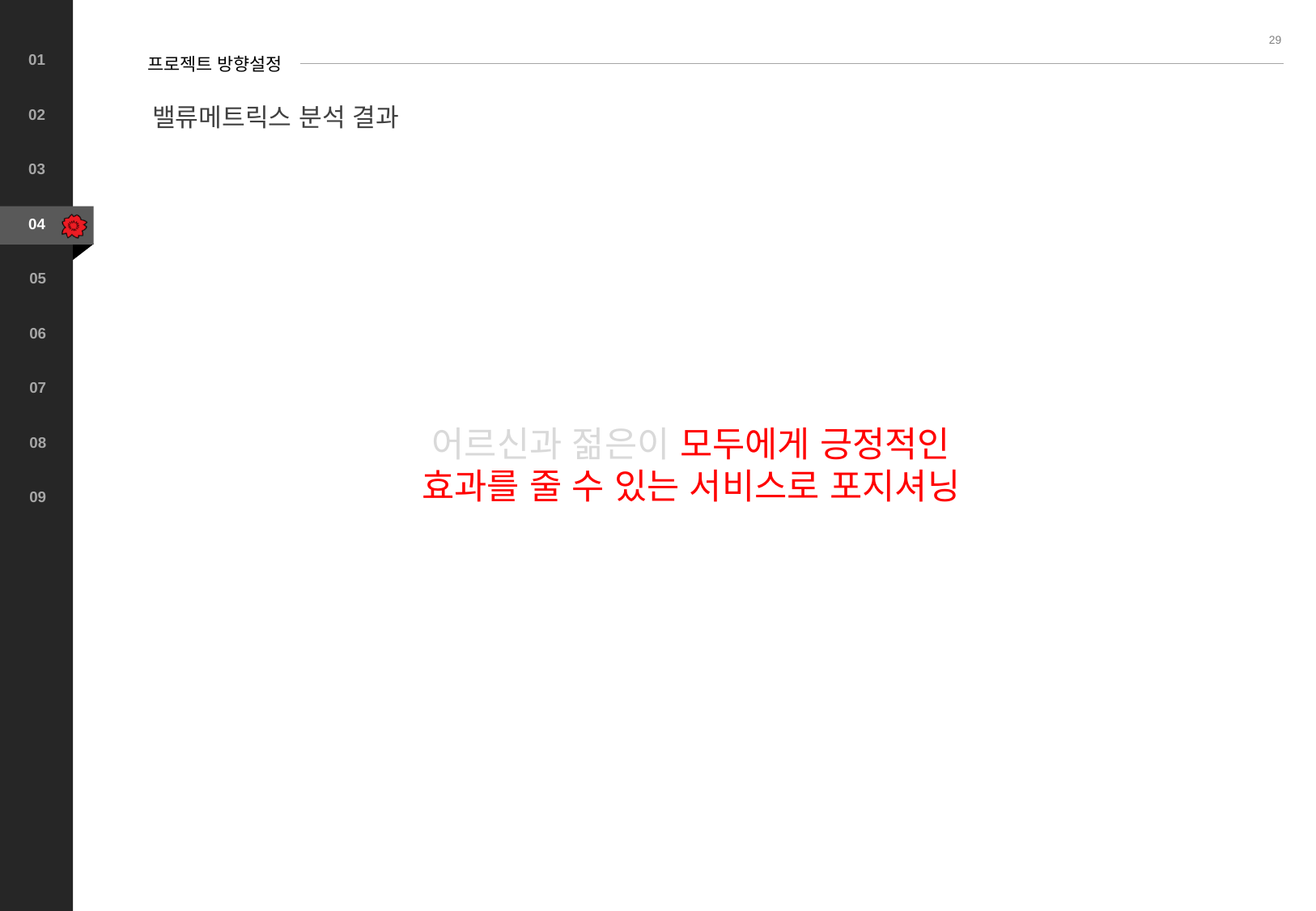

29
프로젝트 방향설정
밸류메트릭스 분석 결과
어르신과 젊은이 모두에게 긍정적인
효과를 줄 수 있는 서비스로 포지셔닝